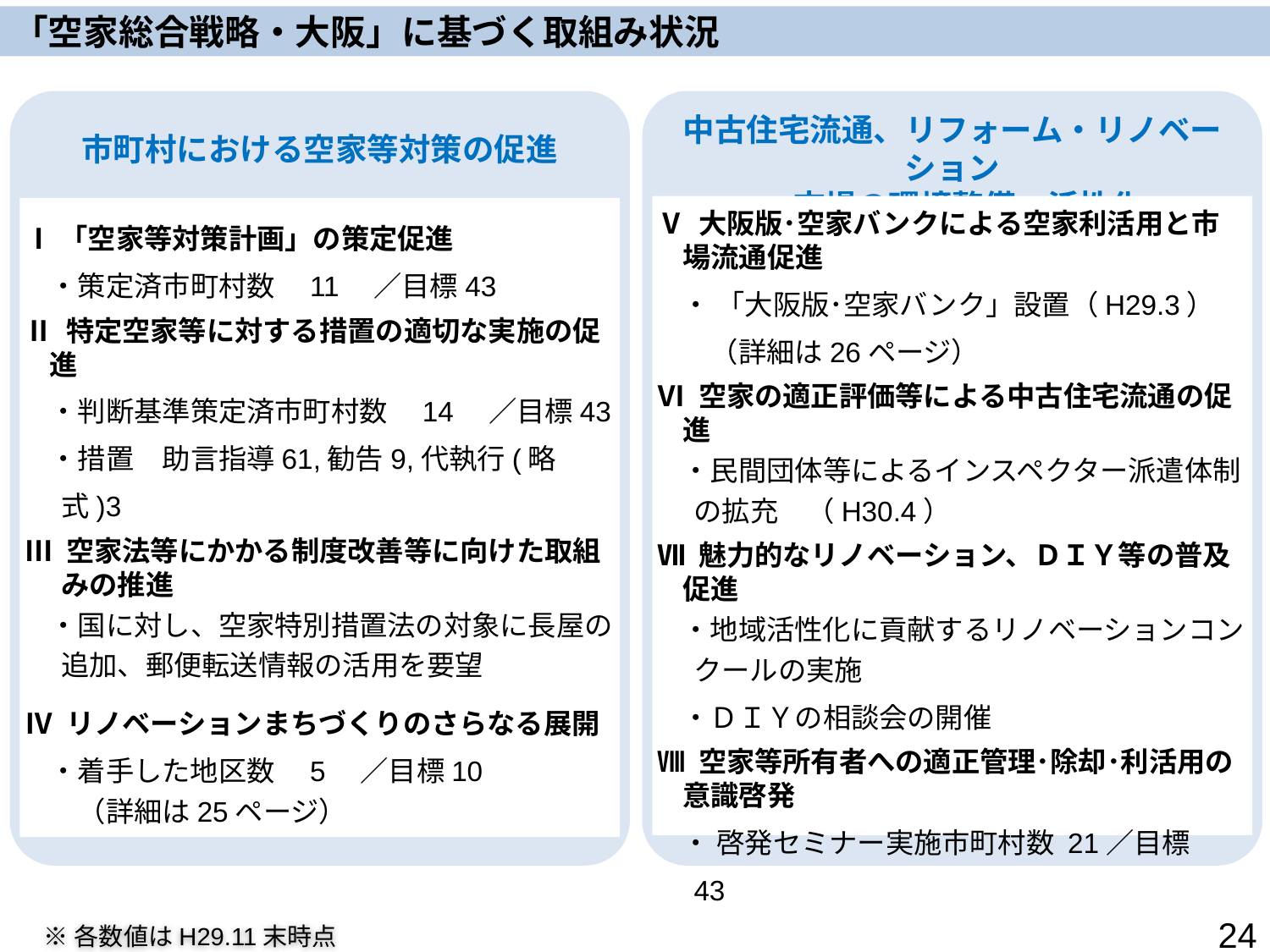

「空家総合戦略・大阪」に基づく取組み状況
市町村における空家等対策の促進

中古住宅流通、リフォーム・リノベーション
　市場の環境整備・活性化
Ⅴ 大阪版･空家バンクによる空家利活用と市場流通促進
・ 「大阪版･空家バンク」設置（H29.3）
　（詳細は26ページ）
Ⅵ 空家の適正評価等による中古住宅流通の促進
・民間団体等によるインスペクター派遣体制の拡充　（H30.4）
Ⅶ 魅力的なリノベーション、ＤＩＹ等の普及促進
・地域活性化に貢献するリノベーションコンクールの実施
・ＤＩＹの相談会の開催
Ⅷ 空家等所有者への適正管理･除却･利活用の意識啓発
・ 啓発セミナー実施市町村数 21／目標43

Ⅰ「空家等対策計画」の策定促進
・策定済市町村数　11　／目標43
Ⅱ 特定空家等に対する措置の適切な実施の促進
・判断基準策定済市町村数　14　／目標43
・措置　助言指導61,勧告9,代執行(略式)3
Ⅲ 空家法等にかかる制度改善等に向けた取組みの推進
・国に対し、空家特別措置法の対象に長屋の追加、郵便転送情報の活用を要望
Ⅳ リノベーションまちづくりのさらなる展開
・着手した地区数　5　／目標10
　（詳細は25ページ）
※各数値はH29.11末時点
24